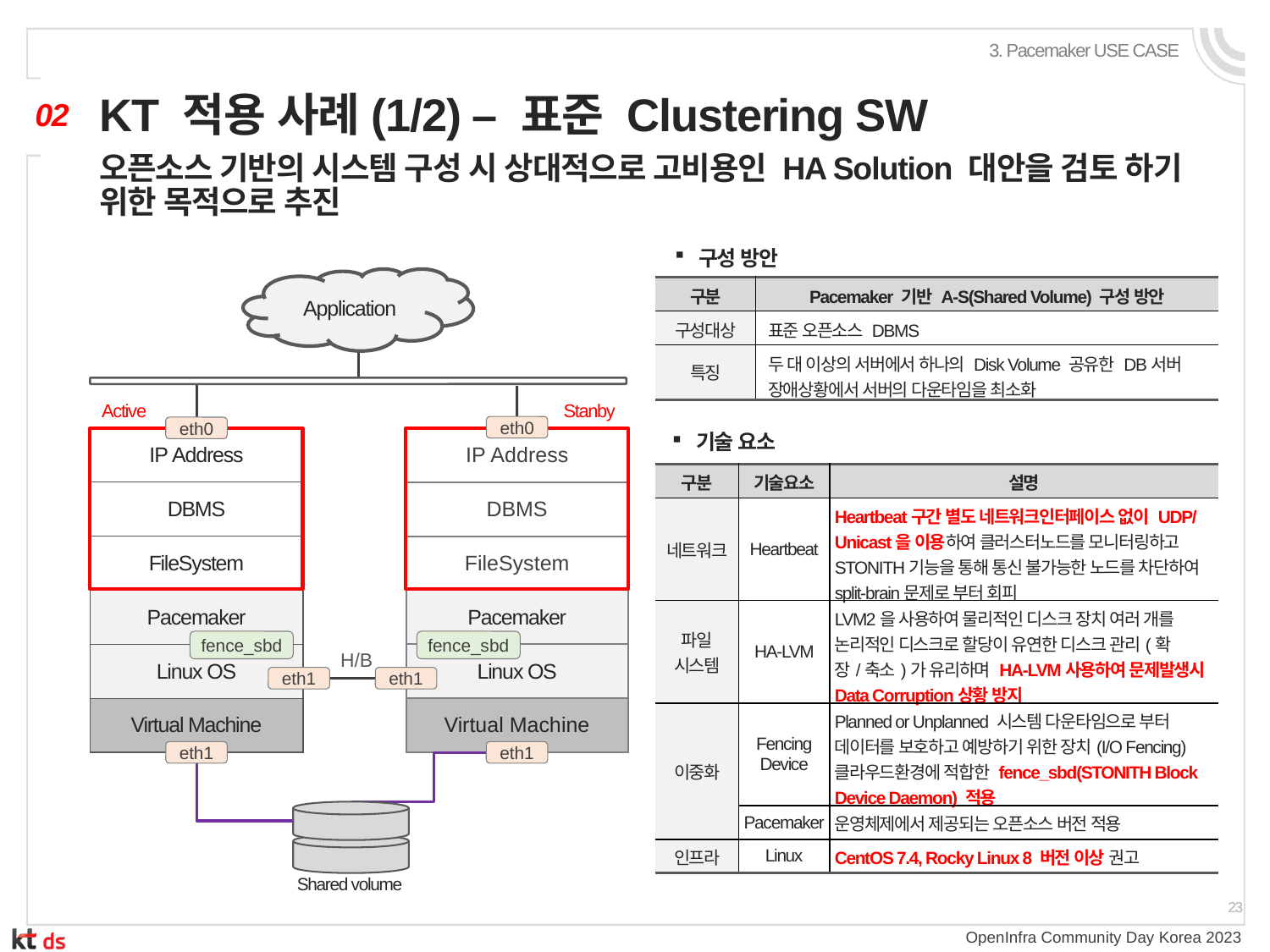

3. Pacemaker USE CASE
# KT 적용 사례(1/2) – 표준 Clustering SW
02
오픈소스 기반의 시스템 구성 시 상대적으로 고비용인 HA Solution 대안을 검토 하기 위한 목적으로 추진
구성 방안
Application
| 구분 | Pacemaker 기반 A-S(Shared Volume) 구성 방안 |
| --- | --- |
| 구성대상 | 표준 오픈소스 DBMS |
| 특징 | 두 대 이상의 서버에서 하나의 Disk Volume 공유한 DB서버 장애상황에서 서버의 다운타임을 최소화 |

Active
Stanby
eth0
eth0
기술 요소
| IP Address |
| --- |
| DBMS |
| FileSystem |
| Pacemaker |
| Linux OS |
| Virtual Machine |

| IP Address |
| --- |
| DBMS |
| FileSystem |
| Pacemaker |
| Linux OS |
| Virtual Machine |
| 구분 | 기술요소 | 설명 |
| --- | --- | --- |
| 네트워크 | Heartbeat | Heartbeat구간 별도 네트워크인터페이스 없이 UDP/Unicast을 이용하여 클러스터노드를 모니터링하고 STONITH기능을 통해 통신 불가능한 노드를 차단하여 split-brain문제로 부터 회피 |
| 파일 시스템 | HA-LVM | LVM2을 사용하여 물리적인 디스크 장치 여러 개를 논리적인 디스크로 할당이 유연한 디스크 관리(확장/축소)가 유리하며 HA-LVM사용하여 문제발생시 Data Corruption상황 방지 |
| 이중화 | Fencing Device | Planned or Unplanned 시스템 다운타임으로 부터 데이터를 보호하고 예방하기 위한 장치(I/O Fencing) 클라우드환경에 적합한 fence\_sbd(STONITH Block Device Daemon) 적용 |
|  | Pacemaker | 운영체제에서 제공되는 오픈소스 버전 적용 |
| 인프라 | Linux | CentOS 7.4, Rocky Linux 8 버전 이상 권고 |
fence_sbd
fence_sbd
H/B
eth1
eth1
eth1
eth1

Shared volume